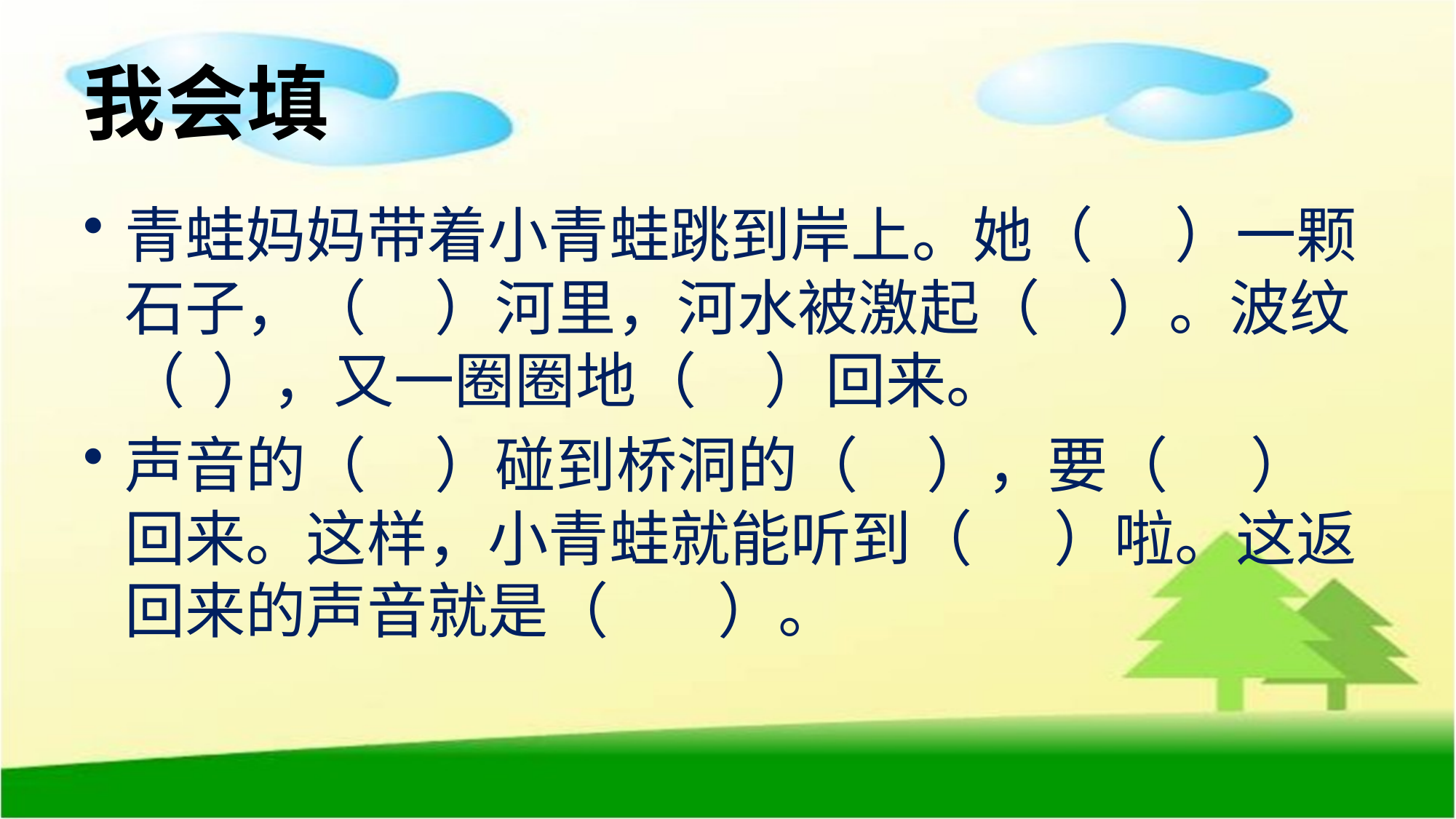

# 我会填
青蛙妈妈带着小青蛙跳到岸上。她（      ）一颗石子，（     ）河里，河水被激起（     ）。波纹（  ），又一圈圈地（     ）回来。
声音的（     ）碰到桥洞的（     ），要（      ）回来。这样，小青蛙就能听到（      ）啦。这返回来的声音就是（        ）。